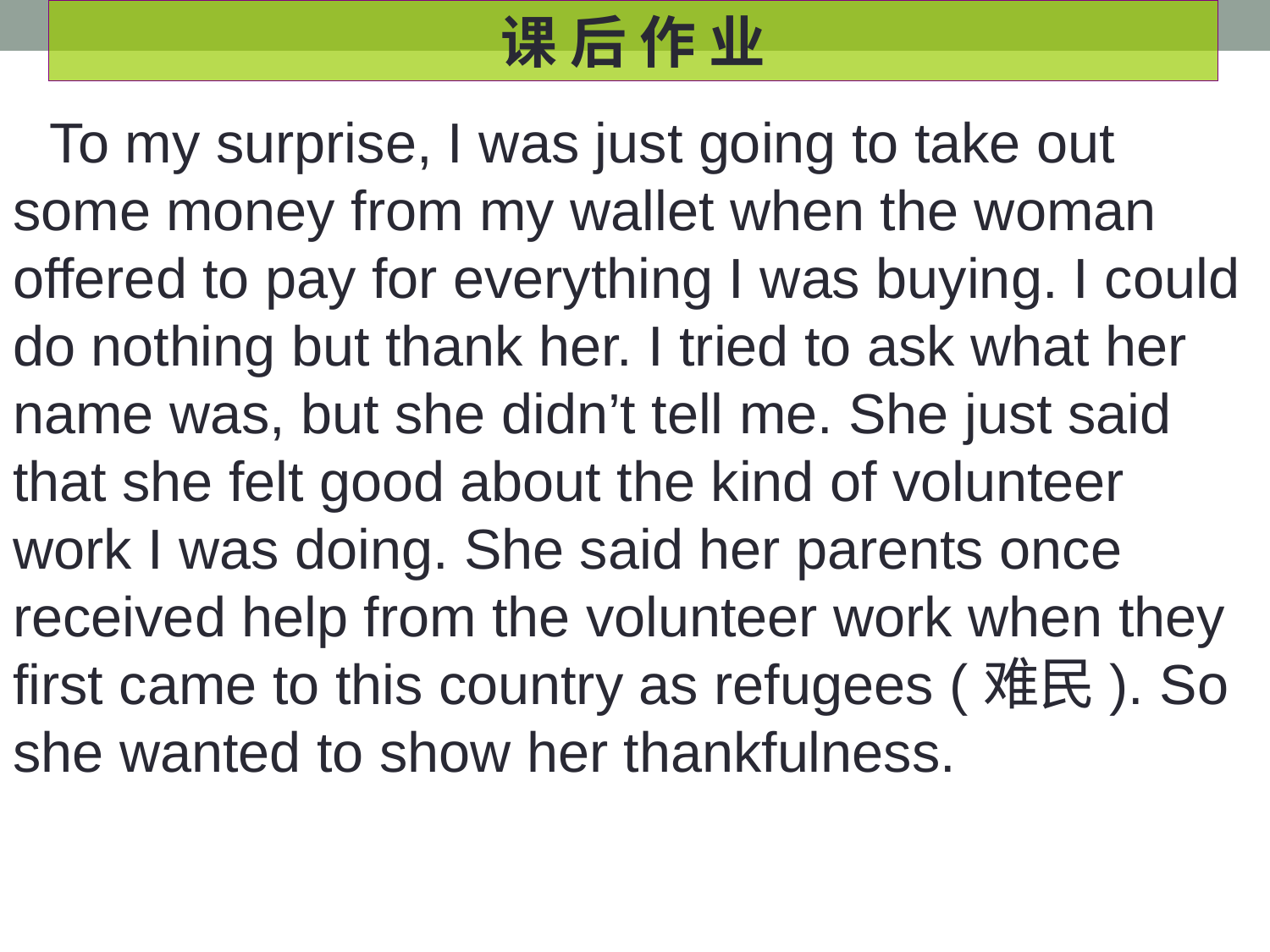

课 后 作 业
To my surprise, I was just going to take out some money from my wallet when the woman offered to pay for everything I was buying. I could do nothing but thank her. I tried to ask what her name was, but she didn’t tell me. She just said that she felt good about the kind of volunteer work I was doing. She said her parents once received help from the volunteer work when they first came to this country as refugees (难民). So she wanted to show her thankfulness.